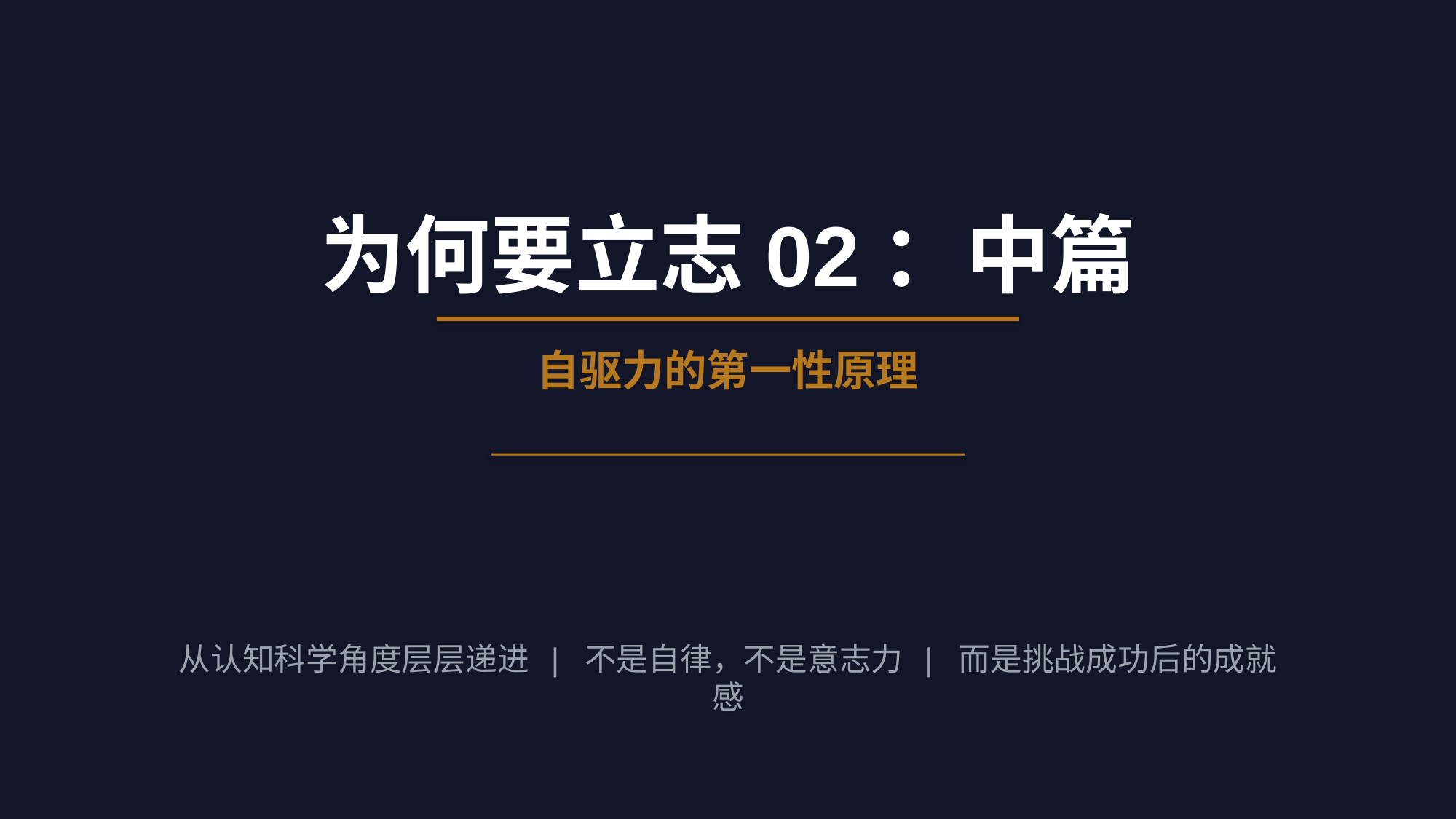

为何要立志02：中篇

自驱力的第一性原理

从认知科学角度层层递进  |  不是自律，不是意志力  |  而是挑战成功后的成就感